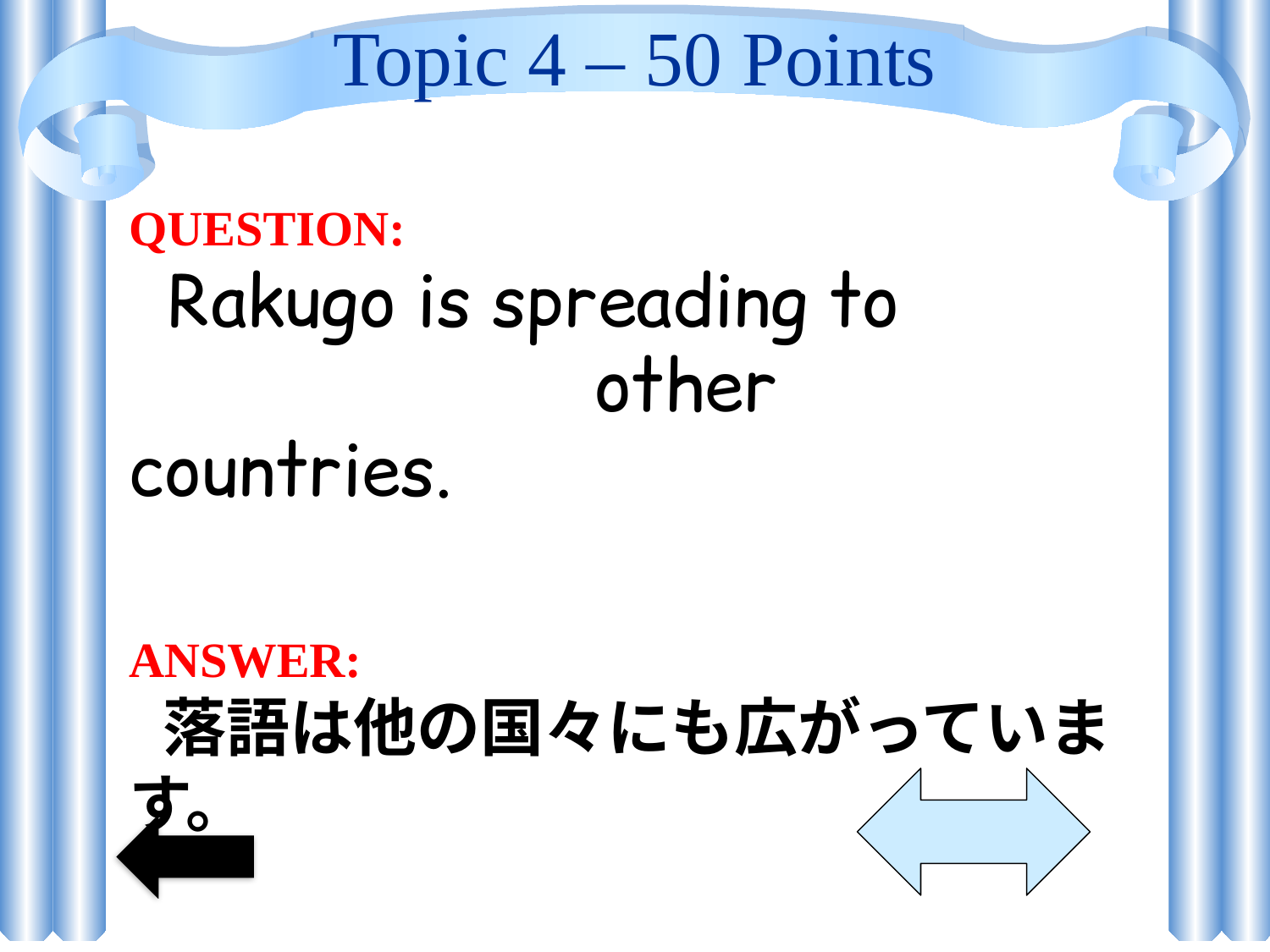

# Topic 4 – 50 Points
QUESTION:
  Rakugo is spreading to
                      other countries.

ANSWER:
  落語は他の国々にも広がっています。